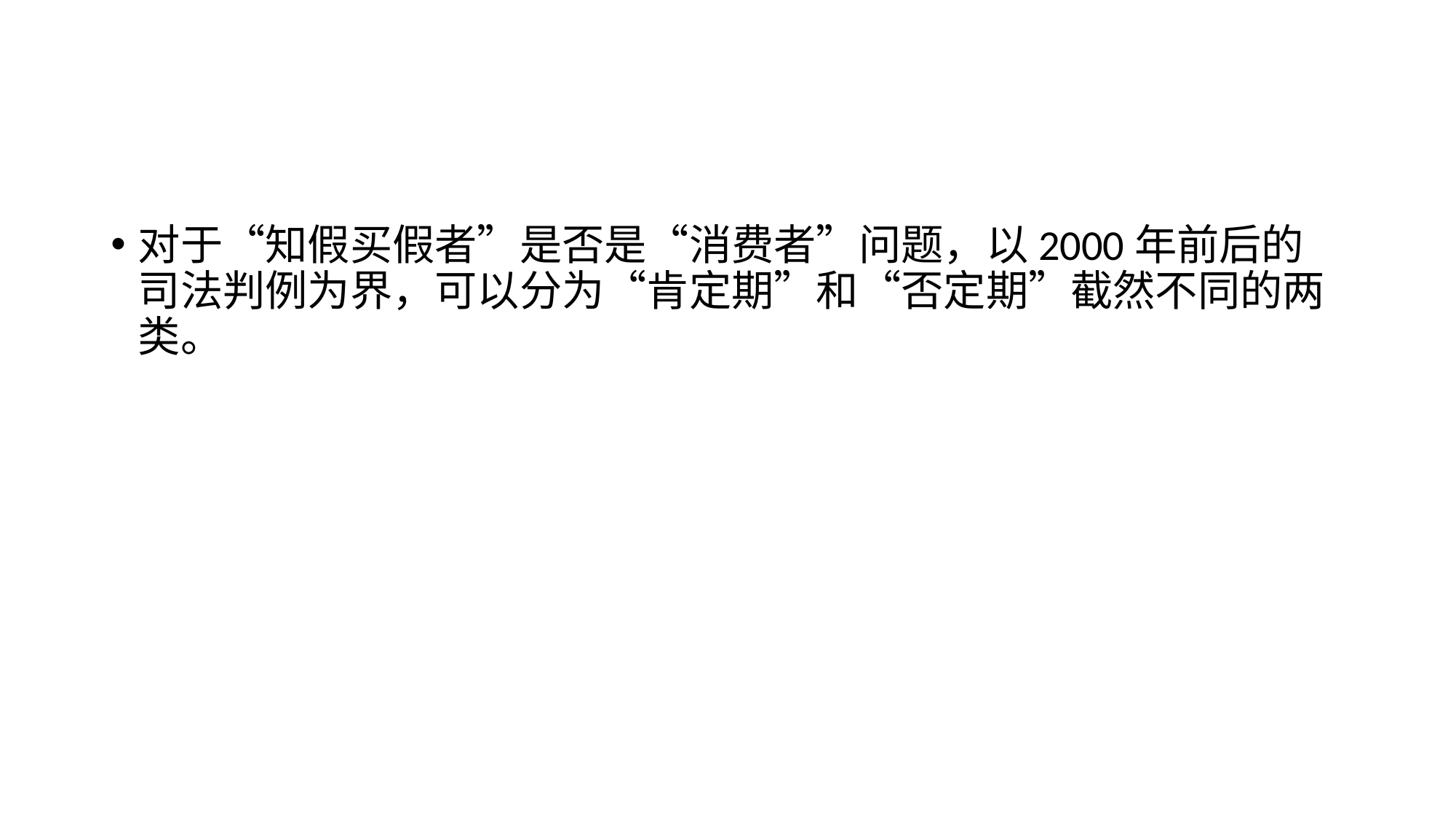

#
对于“知假买假者”是否是“消费者”问题，以2000年前后的司法判例为界，可以分为“肯定期”和“否定期”截然不同的两类。